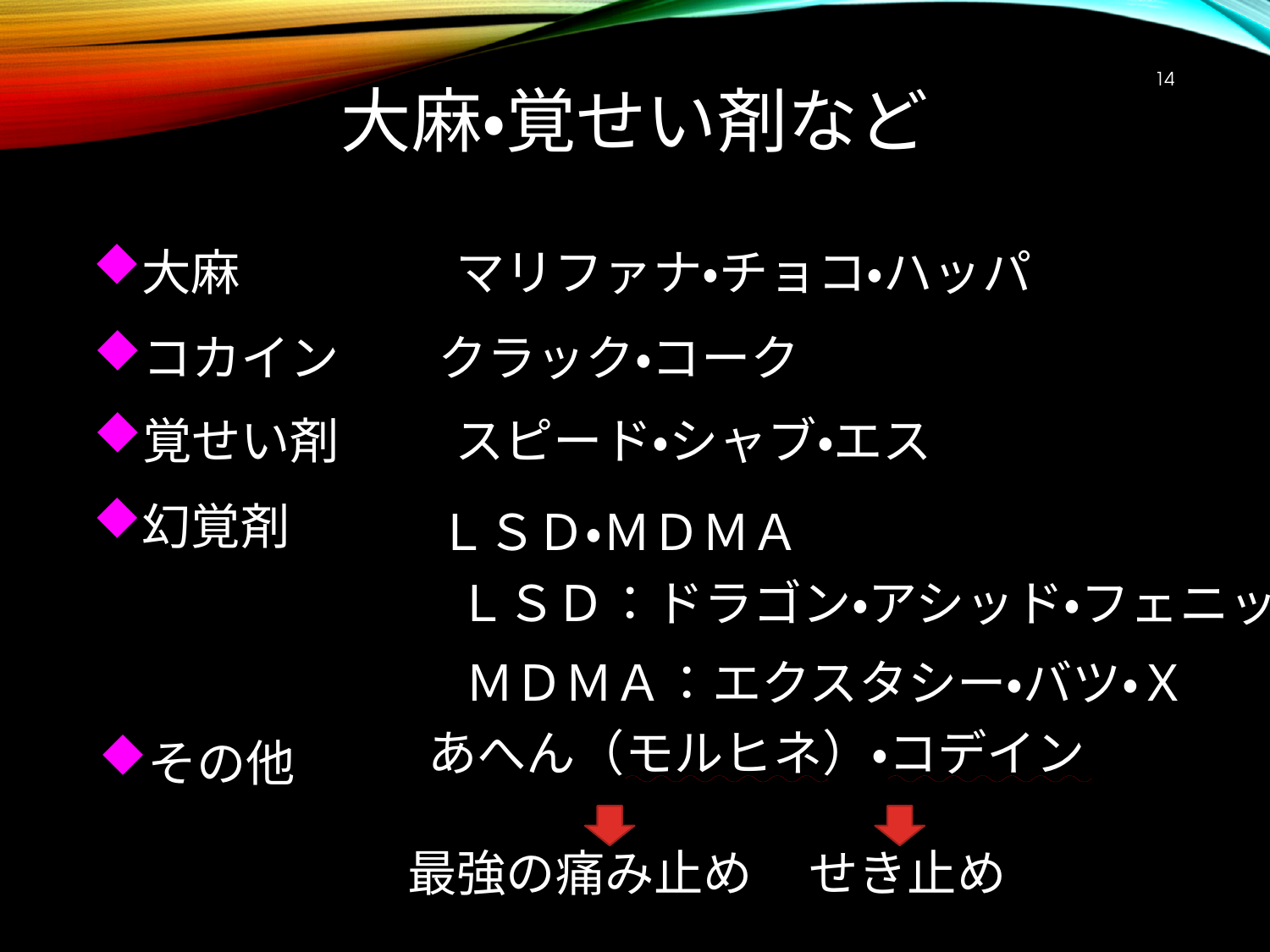

# 大麻・覚せい剤など
14
大麻
マリファナ・チョコ・ハッパ
コカイン
クラック・コーク
覚せい剤
スピード・シャブ・エス
ＬＳＤ・ＭＤＭＡ
幻覚剤
ＬＳＤ：ドラゴン・アシッド・フェニックス
ＭＤＭＡ：エクスタシー・バツ・Ｘ
あへん（モルヒネ）・コデイン
その他

最強の痛み止め
せき止め